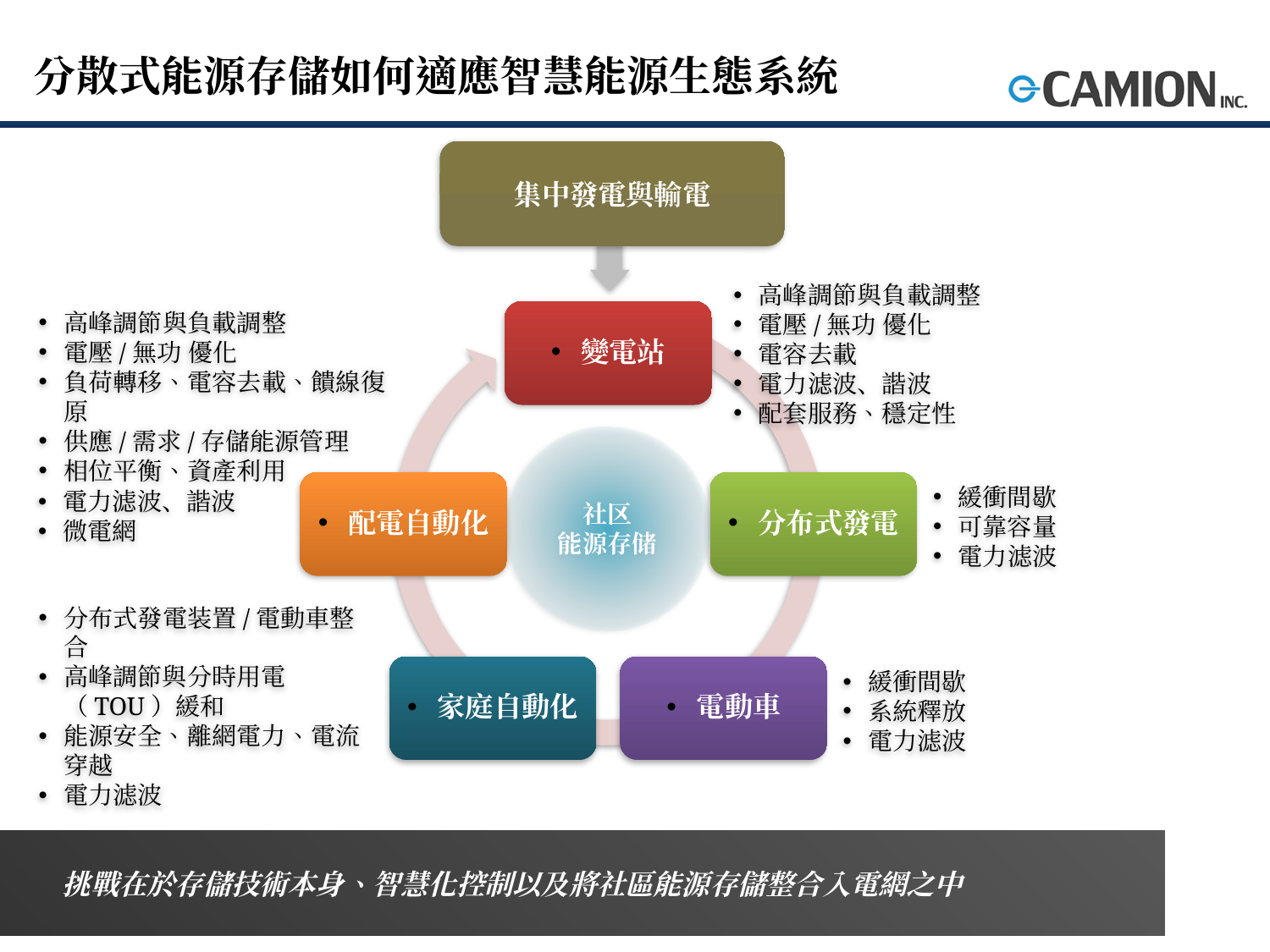

# 分散式能源存儲如何適應智慧能源生態系統
集中發電與輸電

高峰調節與負載調整
電壓/無功 優化
電容去載
電力滤波、諧波
配套服務、穩定性
高峰調節與負載調整
電壓/無功 優化
負荷轉移、電容去載、饋線復原
供應/需求/存儲能源管理
相位平衡、資產利用
變電站
分布式發電
電動車
家庭自動化
配電自動化
社区
能源存储
電力滤波、諧波
微電網
緩衝間歇
可靠容量
電力滤波
分布式發電装置/電動車整合
高峰調節與分時用電（TOU）緩和
能源安全、離網電力、電流穿越
電力滤波
緩衝間歇
系統釋放
電力滤波
挑戰在於存儲技術本身、智慧化控制以及將社區能源存儲整合入電網之中